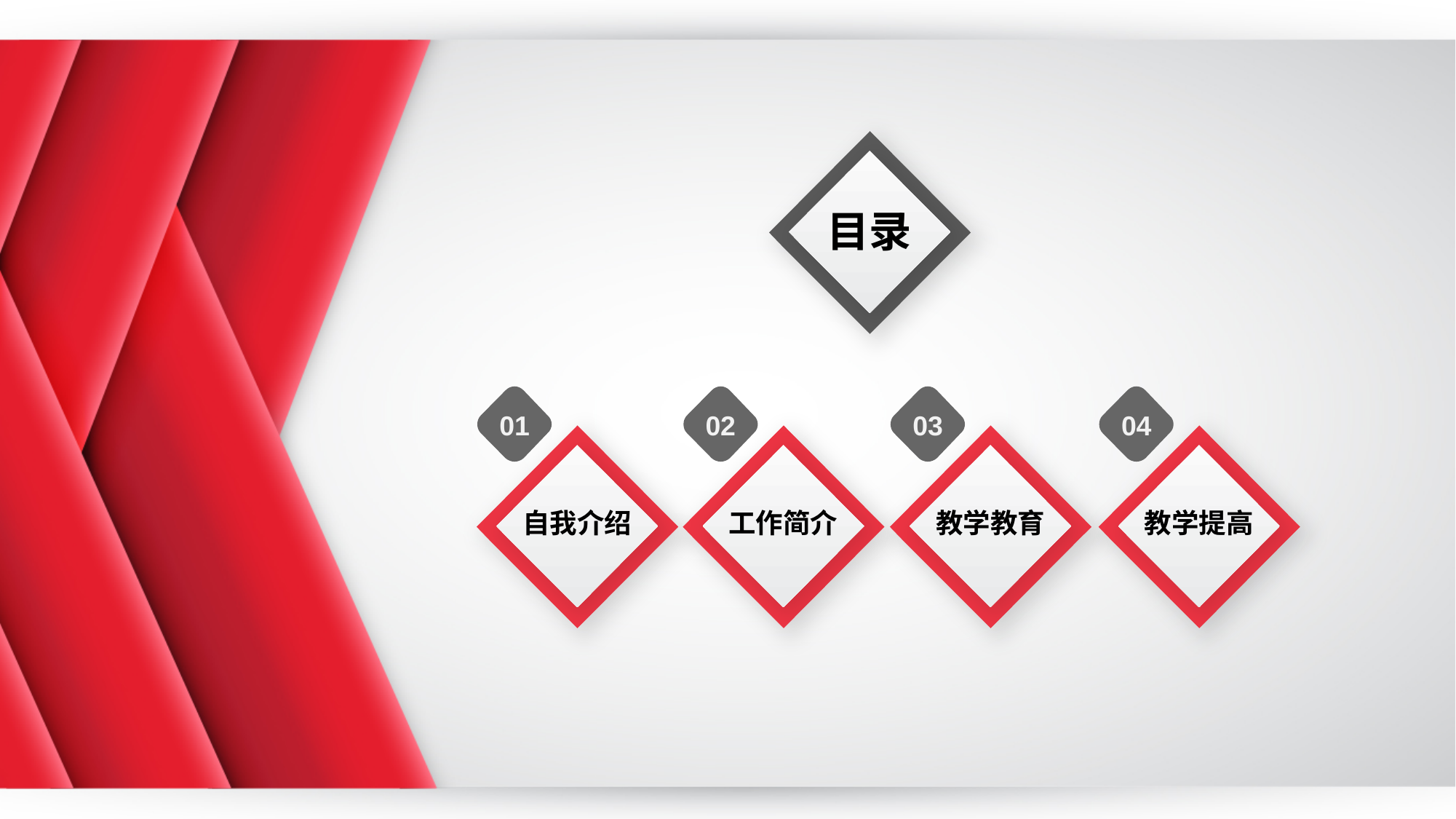

目录

01
02
03
04

自我介绍
工作简介
教学教育
教学提高